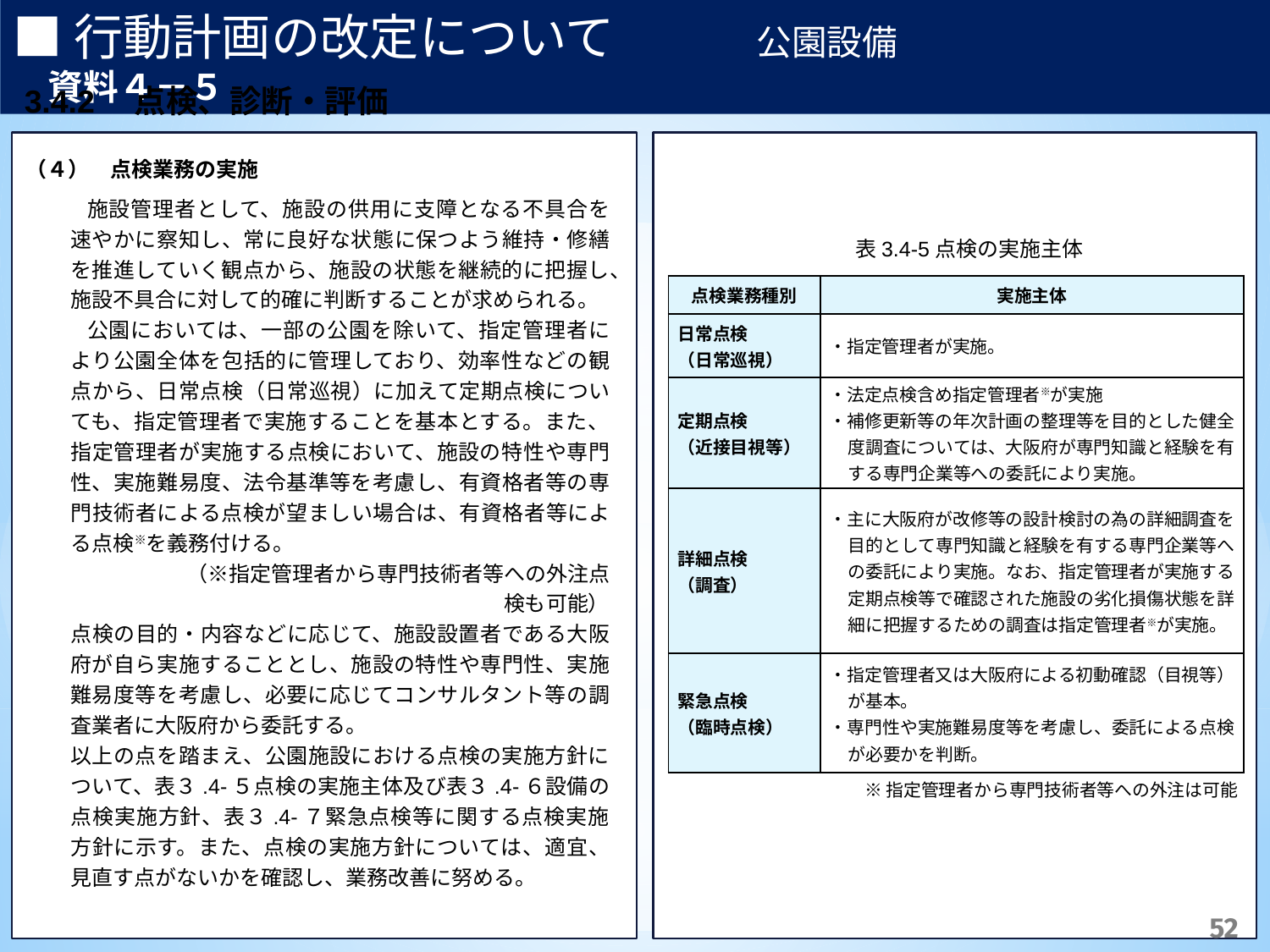

■行動計画の改定について　　　　公園設備　　　　　　　　　　　資料４－５
3.4.2　点検、診断・評価
(1)　基本的な考え方
【補足】	体制は主に行っている実施主体を記載しており、これによらない場合もある。
※1	日常点検の頻度は当該路線により異なり、交通量2万台/日以上の路線では週2回、それ以外では週1回の頻度で実施。
※2	臨時的に行う緊急点検等は必要に応じて随意実施。

（４）　点検業務の実施
  施設管理者として、施設の供用に支障となる不具合を速やかに察知し、常に良好な状態に保つよう維持・修繕を推進していく観点から、施設の状態を継続的に把握し、施設不具合に対して的確に判断することが求められる。
  公園においては、一部の公園を除いて、指定管理者により公園全体を包括的に管理しており、効率性などの観点から、日常点検（日常巡視）に加えて定期点検についても、指定管理者で実施することを基本とする。また、指定管理者が実施する点検において、施設の特性や専門性、実施難易度、法令基準等を考慮し、有資格者等の専門技術者による点検が望ましい場合は、有資格者等による点検※を義務付ける。
　　　　　（※指定管理者から専門技術者等への外注点検も可能）
点検の目的・内容などに応じて、施設設置者である大阪府が自ら実施することとし、施設の特性や専門性、実施難易度等を考慮し、必要に応じてコンサルタント等の調査業者に大阪府から委託する。
以上の点を踏まえ、公園施設における点検の実施方針について、表３.4‐５点検の実施主体及び表３.4‐６設備の点検実施方針、表３.4‐７緊急点検等に関する点検実施方針に示す。また、点検の実施方針については、適宜、見直す点がないかを確認し、業務改善に努める。
表3.4‑5点検の実施主体
| 点検業務種別 | 実施主体 |
| --- | --- |
| 日常点検 （日常巡視） | ・指定管理者が実施。 |
| 定期点検 （近接目視等） | ・法定点検含め指定管理者※が実施 ・補修更新等の年次計画の整理等を目的とした健全度調査については、大阪府が専門知識と経験を有する専門企業等への委託により実施。 |
| 詳細点検 （調査） | ・主に大阪府が改修等の設計検討の為の詳細調査を目的として専門知識と経験を有する専門企業等への委託により実施。なお、指定管理者が実施する定期点検等で確認された施設の劣化損傷状態を詳細に把握するための調査は指定管理者※が実施。 |
| 緊急点検 （臨時点検） | ・指定管理者又は大阪府による初動確認（目視等）が基本。 ・専門性や実施難易度等を考慮し、委託による点検が必要かを判断。 |

※指定管理者から専門技術者等への外注は可能
52